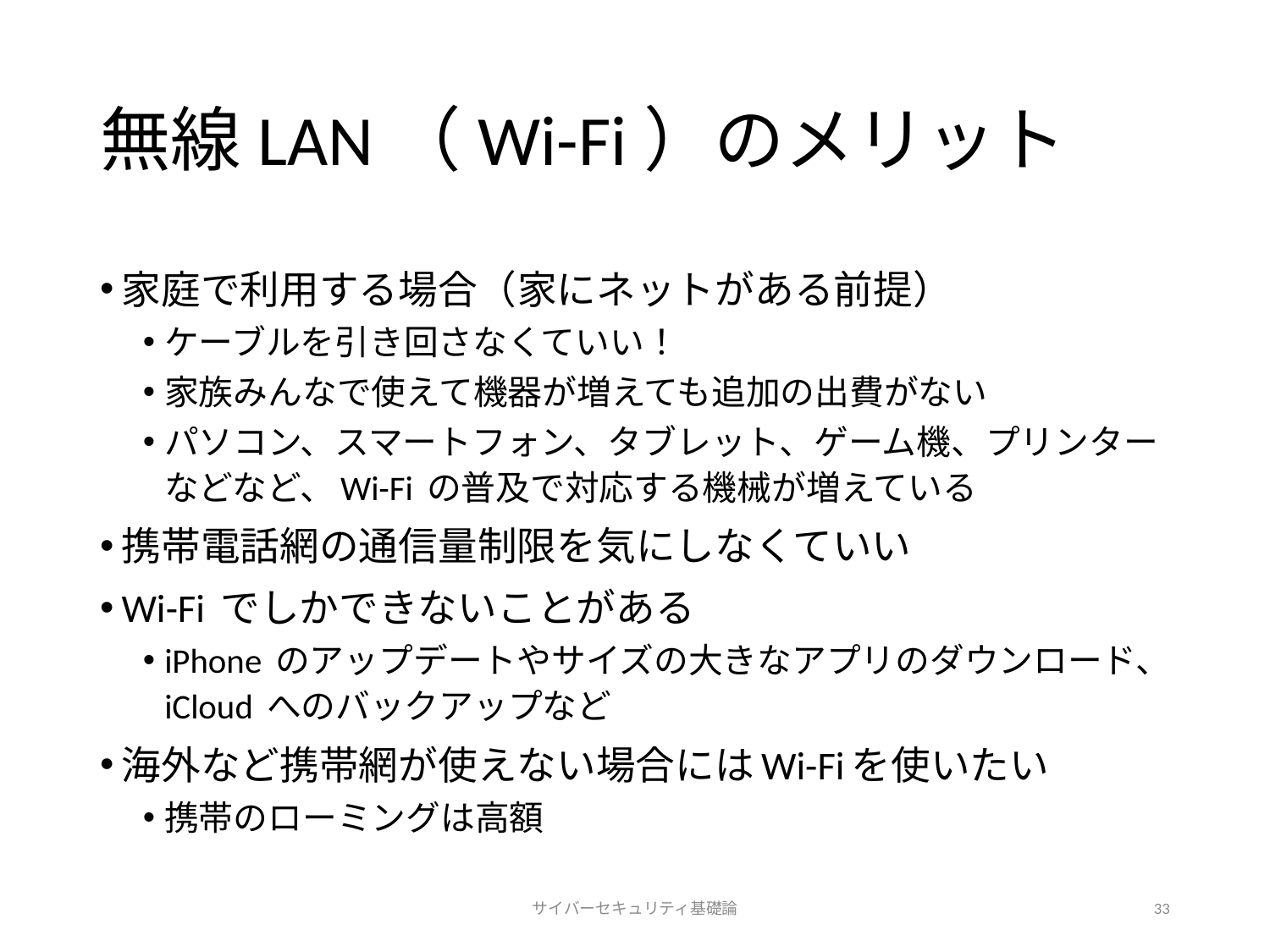

# 無線LAN（Wi-Fi）のメリット
家庭で利用する場合（家にネットがある前提）
ケーブルを引き回さなくていい！
家族みんなで使えて機器が増えても追加の出費がない
パソコン、スマートフォン、タブレット、ゲーム機、プリンターなどなど、Wi-Fi の普及で対応する機械が増えている
携帯電話網の通信量制限を気にしなくていい
Wi-Fi でしかできないことがある
iPhone のアップデートやサイズの大きなアプリのダウンロード、iCloud へのバックアップなど
海外など携帯網が使えない場合にはWi-Fiを使いたい
携帯のローミングは高額
サイバーセキュリティ基礎論
33